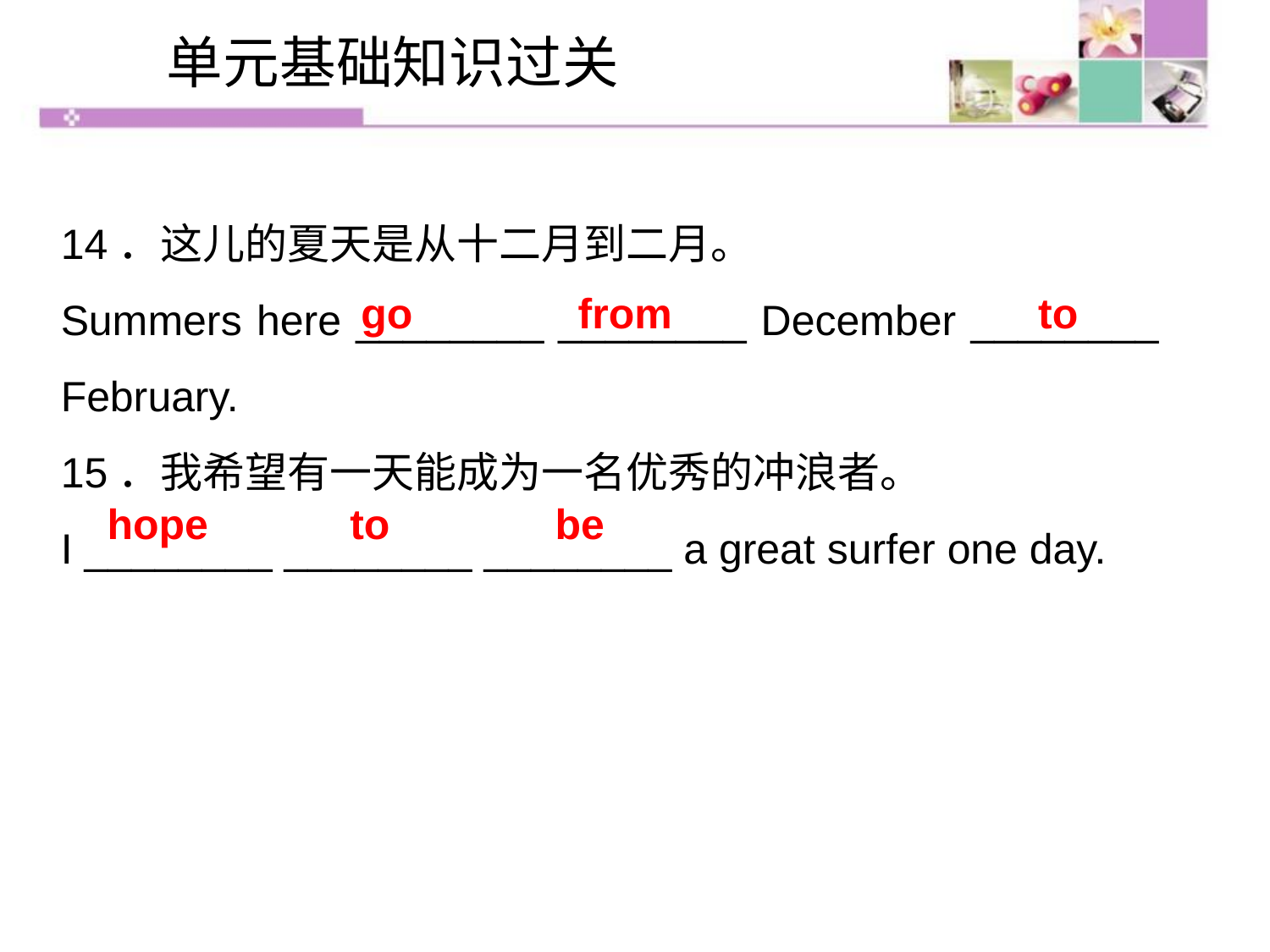

单元基础知识过关
14．这儿的夏天是从十二月到二月。
Summers here ________ ________ December ________ February.
15．我希望有一天能成为一名优秀的冲浪者。
I ________ ________ ________ a great surfer one day.
go              from                               to
hope            to              be